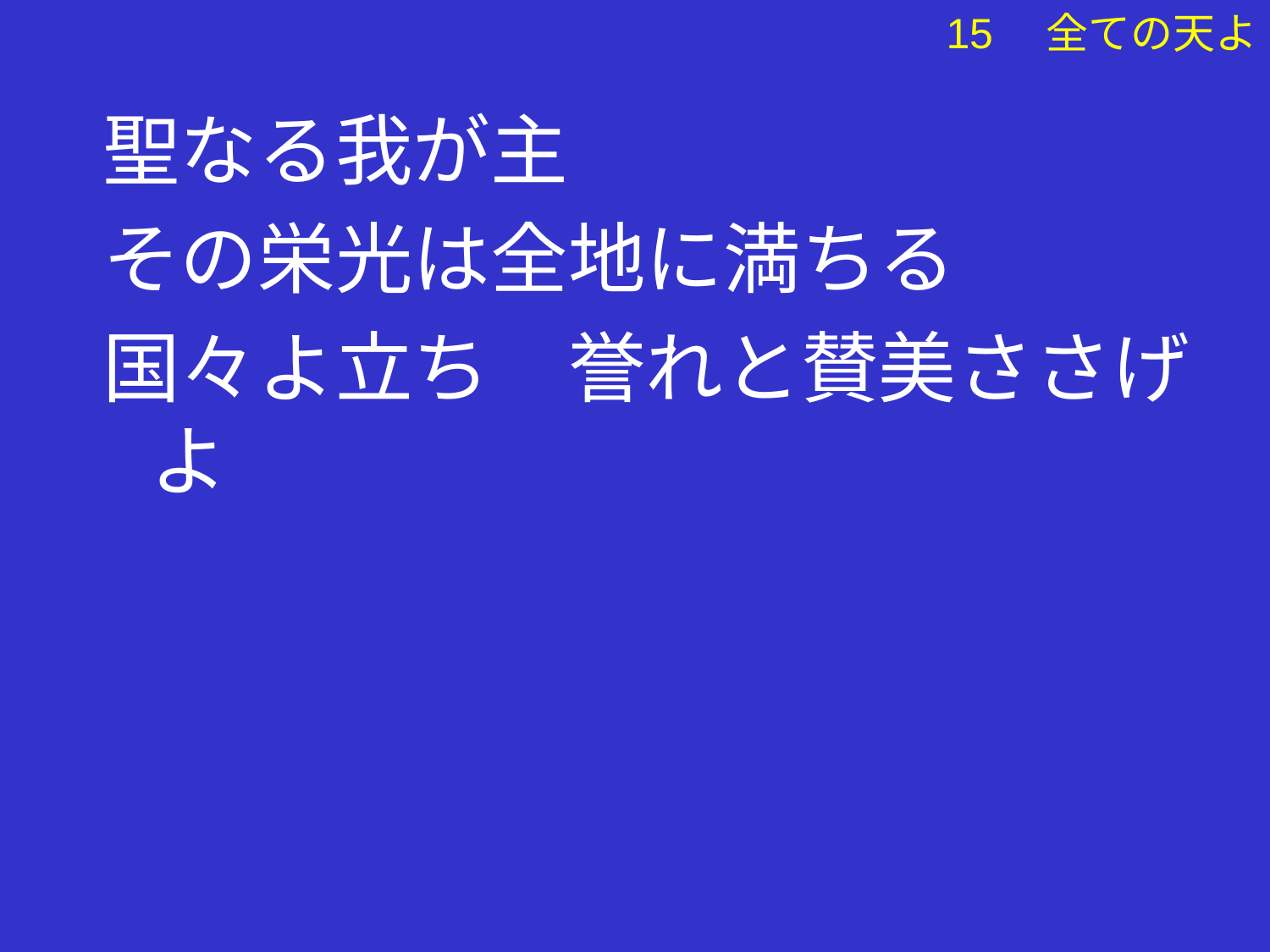

聖なる我が主
その栄光は全地に満ちる
国々よ立ち　誉れと賛美ささげよ

# 15　全ての天よ